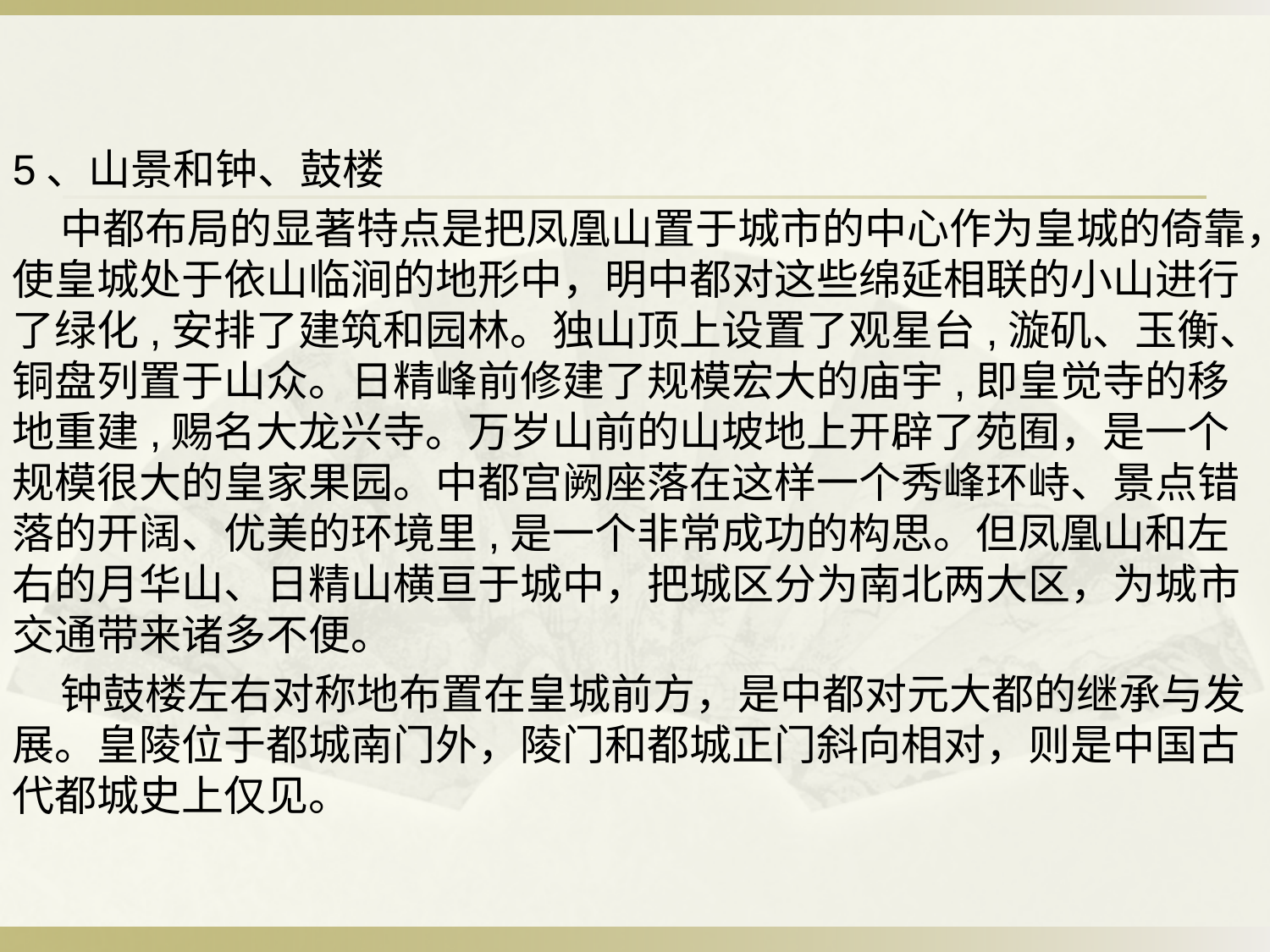

5、山景和钟、鼓楼
    中都布局的显著特点是把凤凰山置于城市的中心作为皇城的倚靠，使皇城处于依山临涧的地形中，明中都对这些绵延相联的小山进行了绿化,安排了建筑和园林。独山顶上设置了观星台,漩矶、玉衡、铜盘列置于山众。日精峰前修建了规模宏大的庙宇,即皇觉寺的移地重建,赐名大龙兴寺。万岁山前的山坡地上开辟了苑囿，是一个规模很大的皇家果园。中都宫阙座落在这样一个秀峰环峙、景点错落的开阔、优美的环境里,是一个非常成功的构思。但凤凰山和左右的月华山、日精山横亘于城中，把城区分为南北两大区，为城市交通带来诸多不便。
    钟鼓楼左右对称地布置在皇城前方，是中都对元大都的继承与发展。皇陵位于都城南门外，陵门和都城正门斜向相对，则是中国古代都城史上仅见。